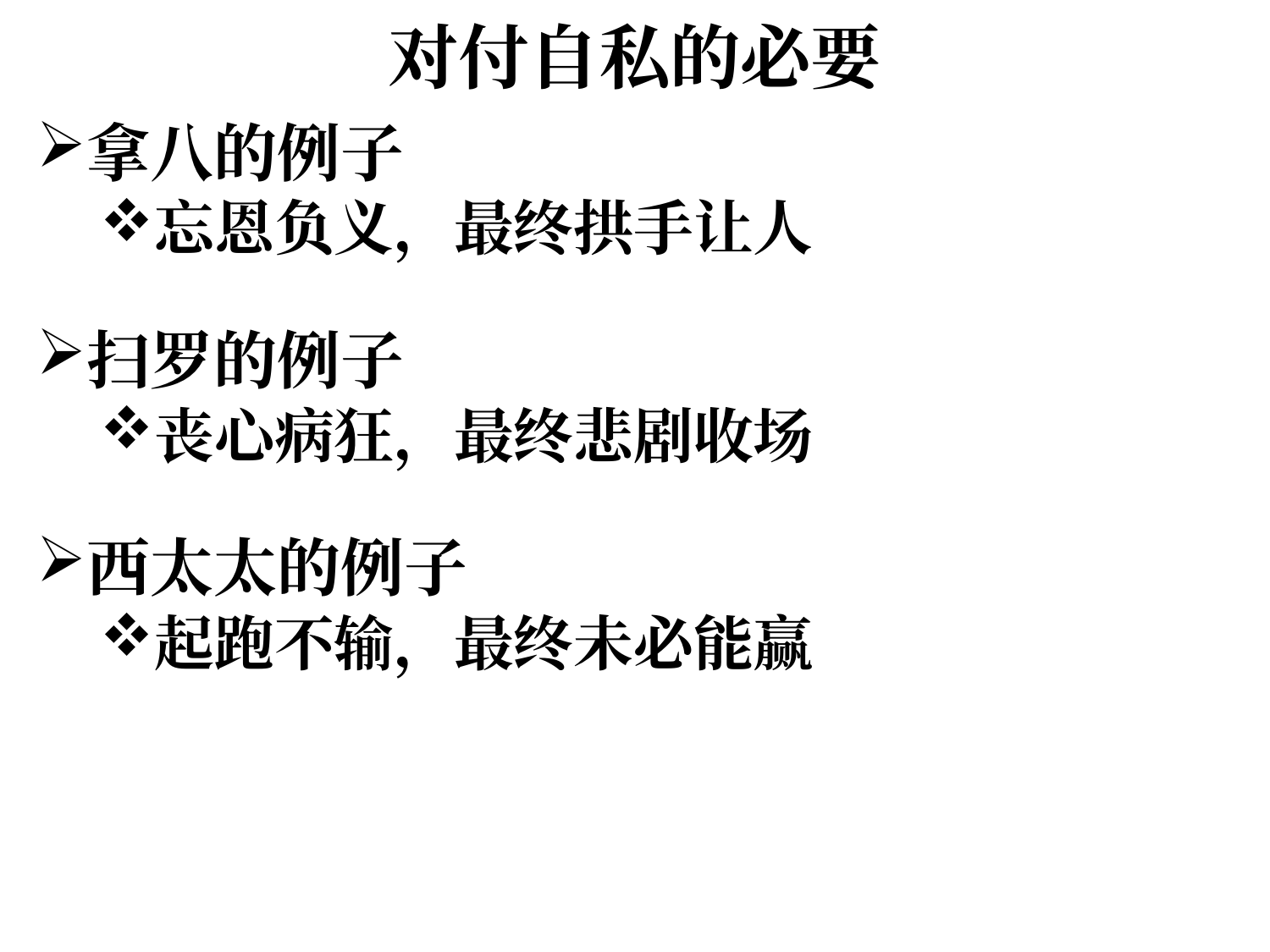

# 对付自私的必要
拿八的例子
忘恩负义，最终拱手让人

扫罗的例子
丧心病狂，最终悲剧收场

西太太的例子
起跑不输，最终未必能赢